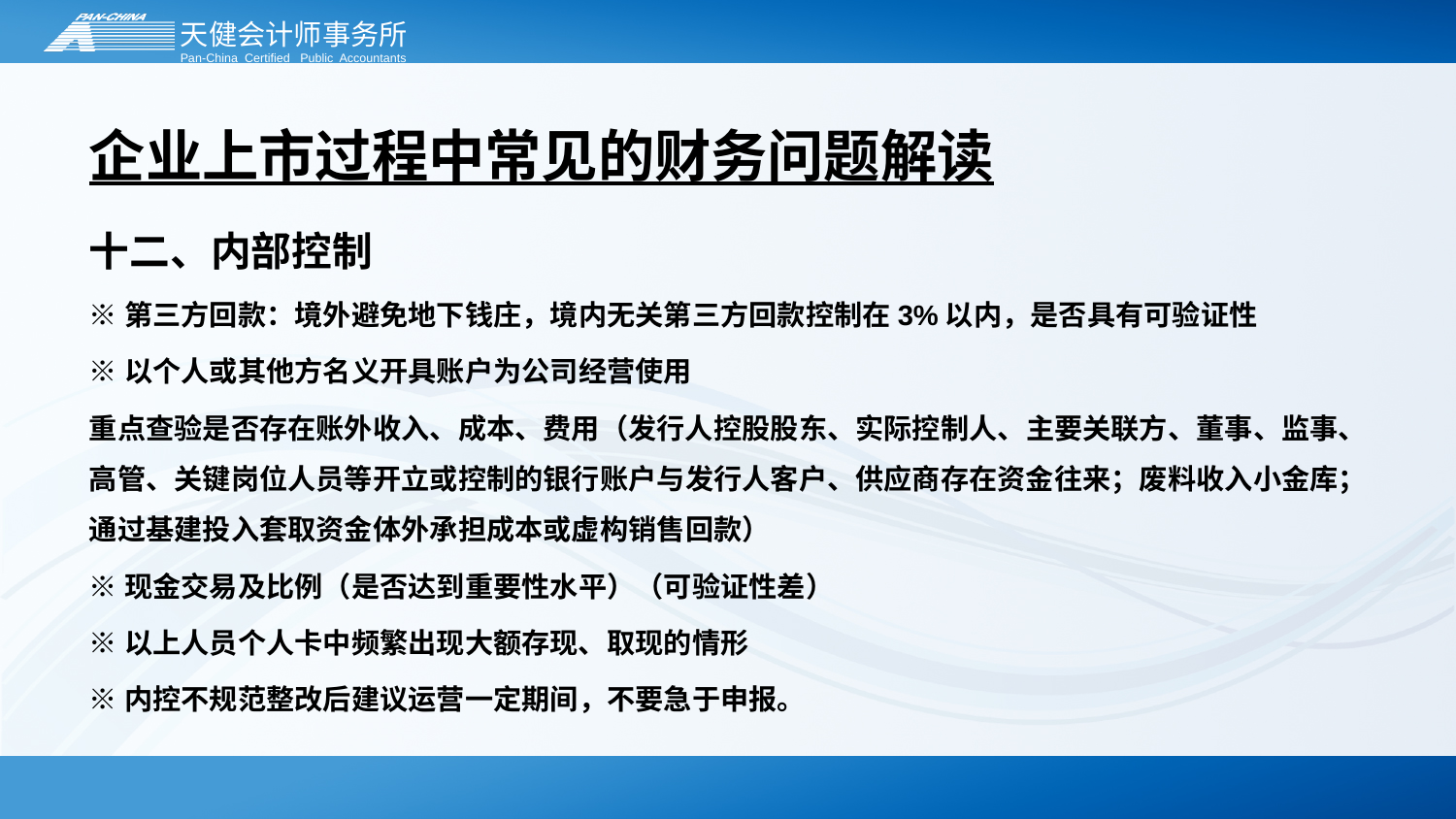

# 企业上市过程中常见的财务问题解读
十二、内部控制
※第三方回款：境外避免地下钱庄，境内无关第三方回款控制在3%以内，是否具有可验证性
※以个人或其他方名义开具账户为公司经营使用
重点查验是否存在账外收入、成本、费用（发行人控股股东、实际控制人、主要关联方、董事、监事、高管、关键岗位人员等开立或控制的银行账户与发行人客户、供应商存在资金往来；废料收入小金库；通过基建投入套取资金体外承担成本或虚构销售回款）
※现金交易及比例（是否达到重要性水平）（可验证性差）
※以上人员个人卡中频繁出现大额存现、取现的情形
※内控不规范整改后建议运营一定期间，不要急于申报。

26